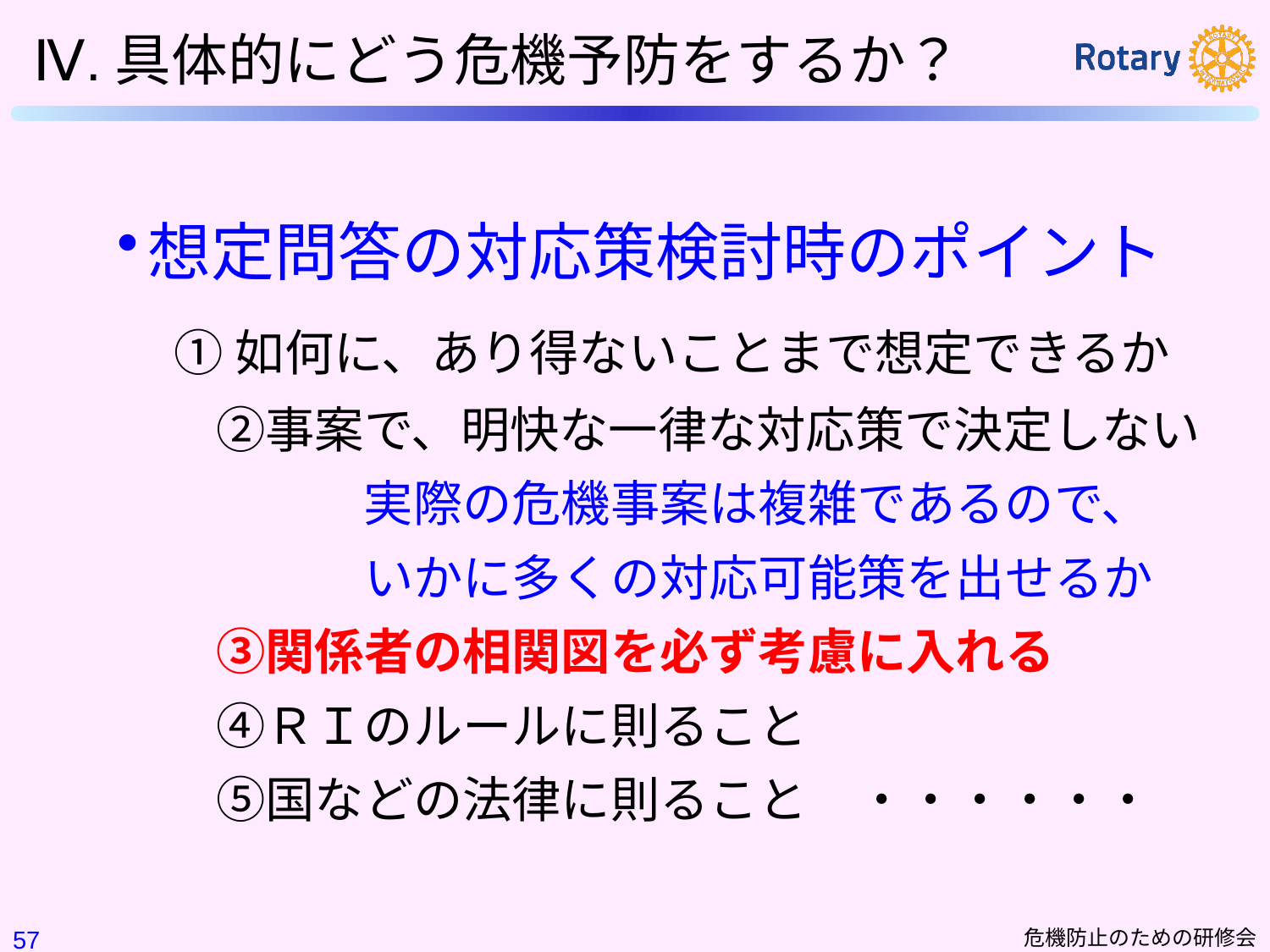

Ⅳ.具体的にどう危機予防をするか？
想定問答の対応策検討時のポイント
    ①如何に、あり得ないことまで想定できるか
　　②事案で、明快な一律な対応策で決定しない
　　　　　実際の危機事案は複雑であるので、
　　　　　いかに多くの対応可能策を出せるか
　　③関係者の相関図を必ず考慮に入れる
　　④ＲＩのルールに則ること
　　⑤国などの法律に則ること　・・・・・・
57
危機防止のための研修会